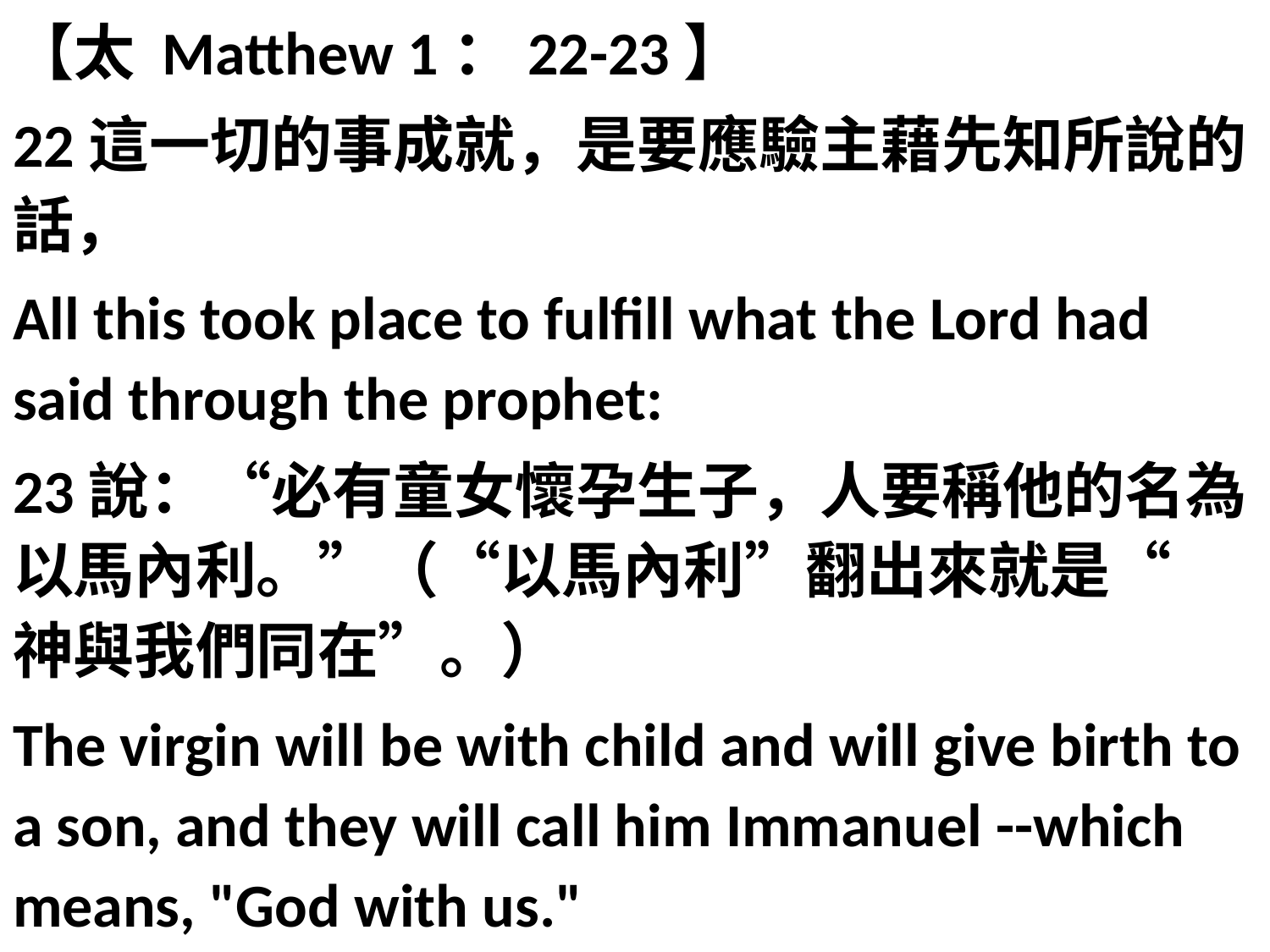

【太 Matthew 1：22-23】
22這一切的事成就，是要應驗主藉先知所說的話，
All this took place to fulfill what the Lord had said through the prophet:
23說：“必有童女懷孕生子，人要稱他的名為以馬內利。”（“以馬內利”翻出來就是“　神與我們同在”。）
The virgin will be with child and will give birth to a son, and they will call him Immanuel --which means, "God with us."